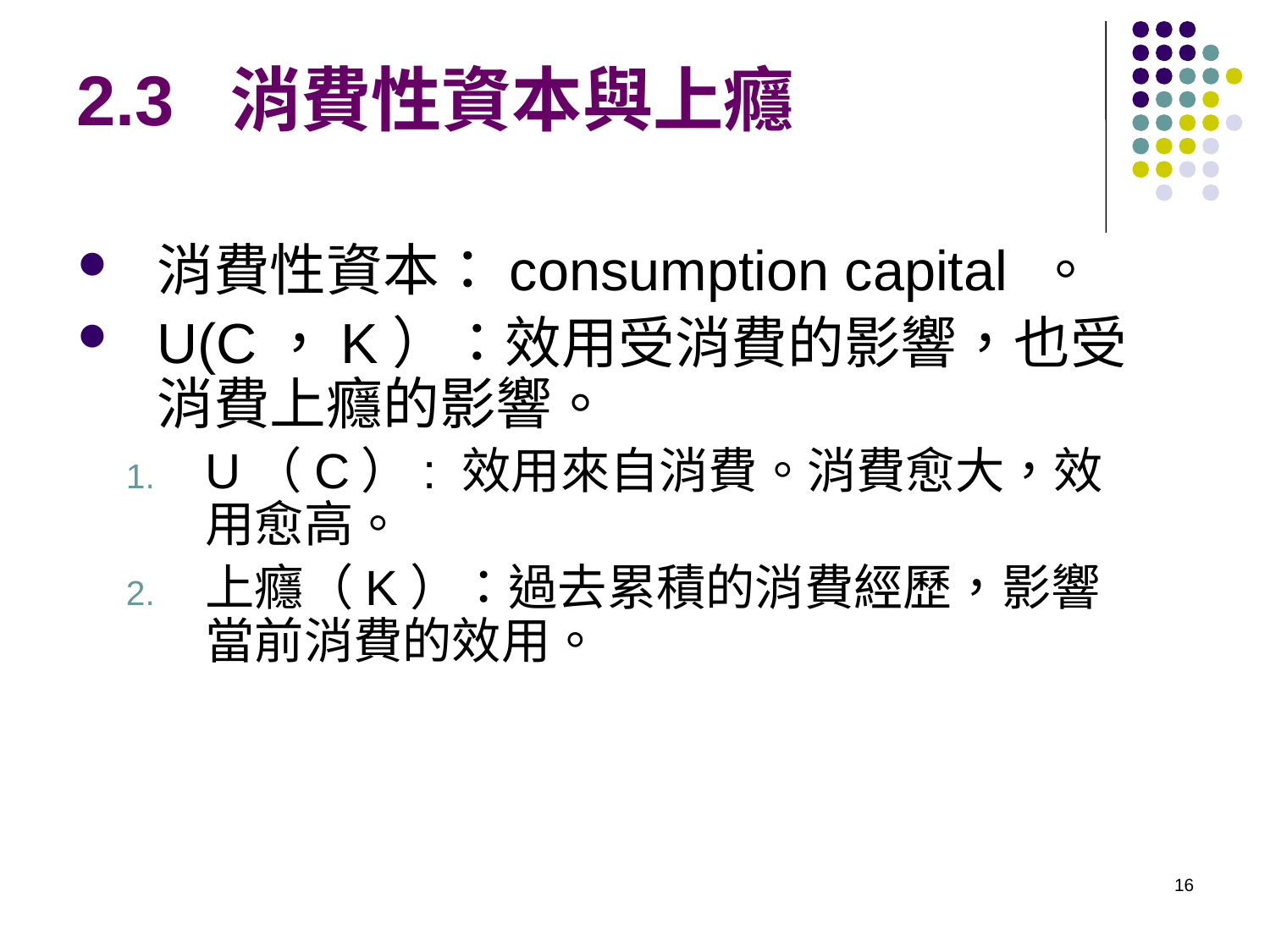

# 2.3  消費性資本與上癮
消費性資本：consumption capital 。
U(C，K）：效用受消費的影響，也受消費上癮的影響。
U（C）: 效用來自消費。消費愈大，效用愈高。
上癮（K）：過去累積的消費經歷，影響當前消費的效用。
16